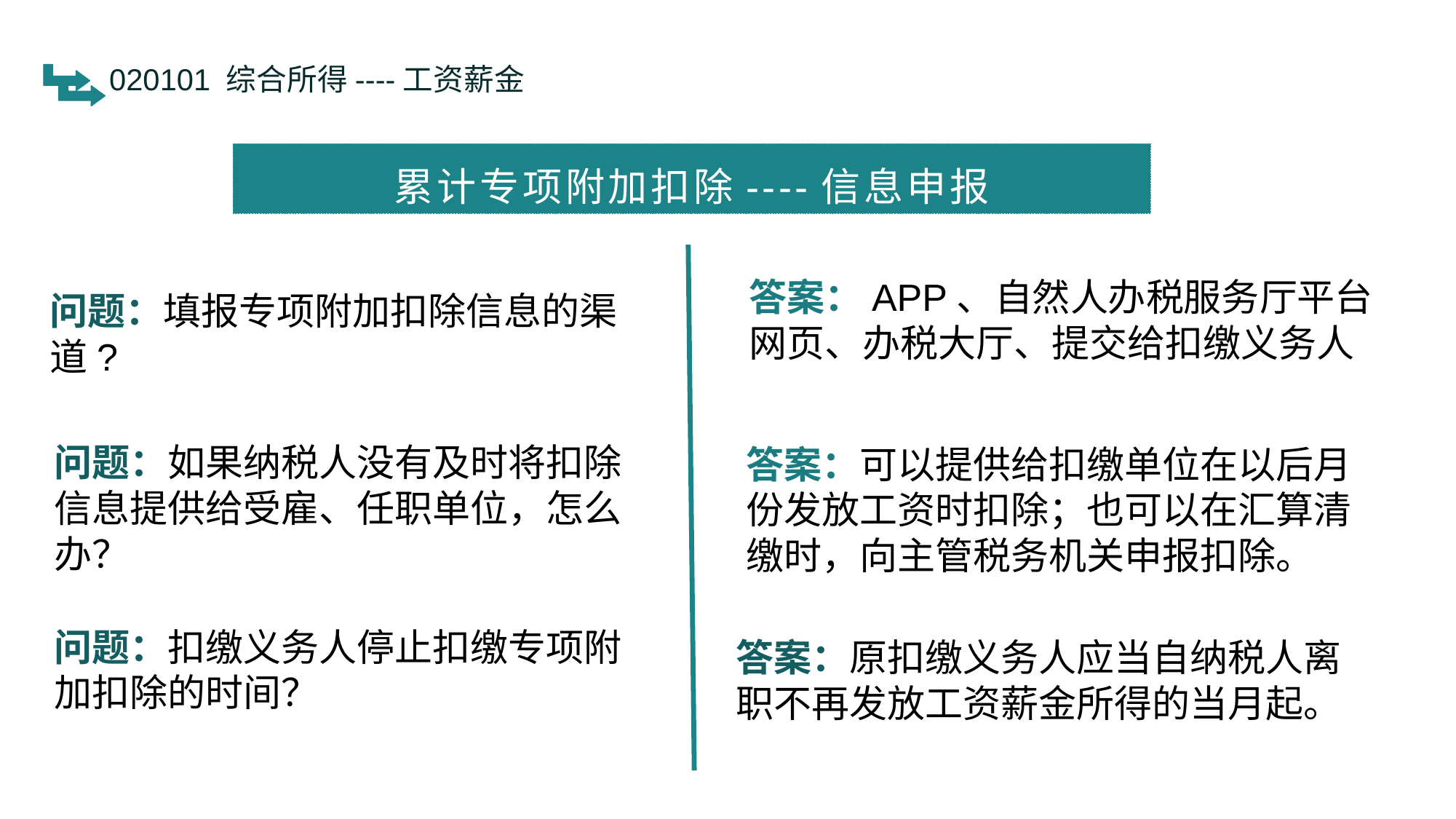

020101 综合所得----工资薪金

累计专项附加扣除----信息申报
答案：APP、自然人办税服务厅平台网页、办税大厅、提交给扣缴义务人
问题：填报专项附加扣除信息的渠道?
问题：如果纳税人没有及时将扣除信息提供给受雇、任职单位，怎么办？
答案：可以提供给扣缴单位在以后月份发放工资时扣除；也可以在汇算清缴时，向主管税务机关申报扣除。

问题：扣缴义务人停止扣缴专项附加扣除的时间？
答案：原扣缴义务人应当自纳税人离职不再发放工资薪金所得的当月起。